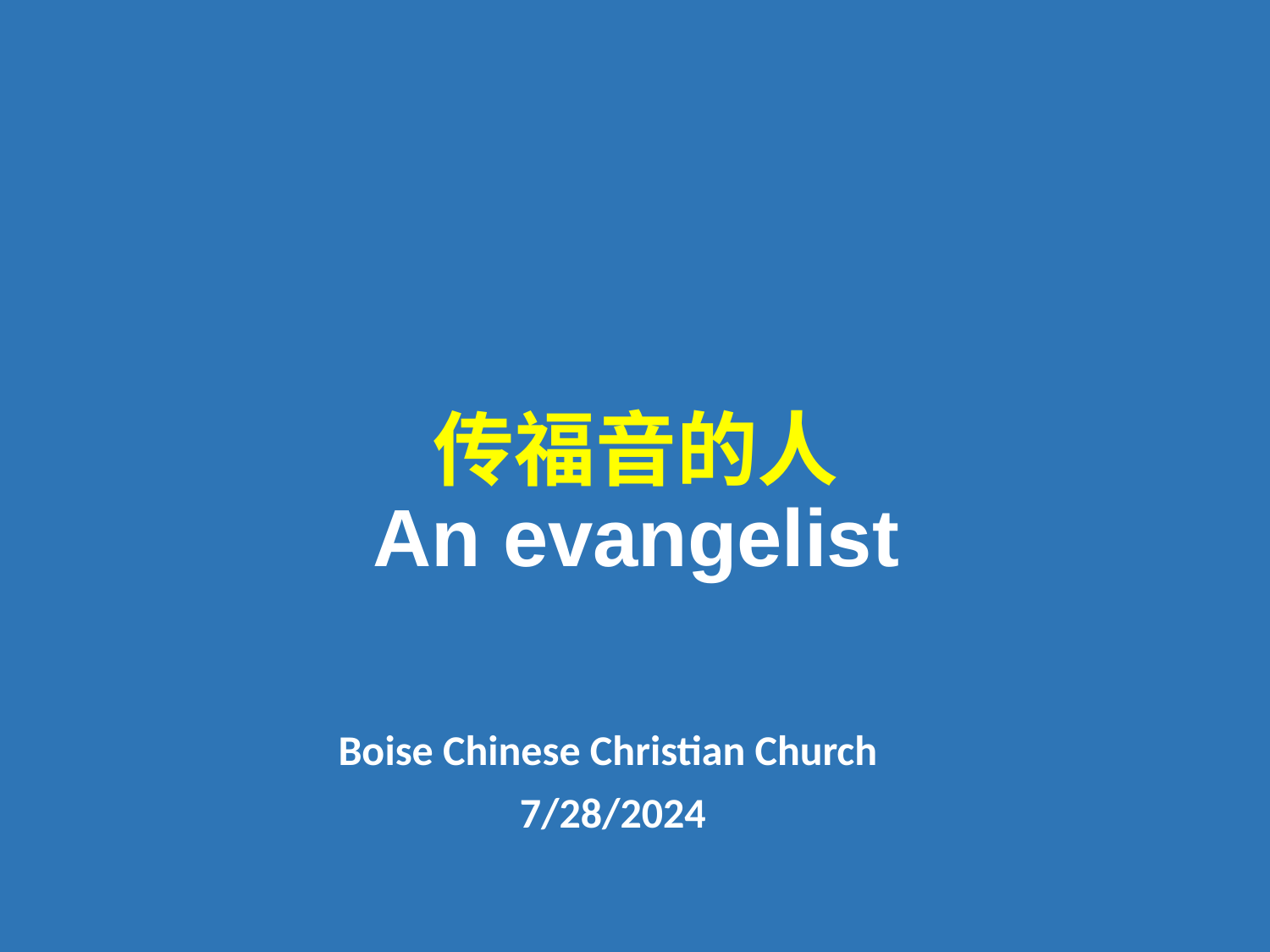

# 传福音的人 An evangelist
Boise Chinese Christian Church
7/28/2024